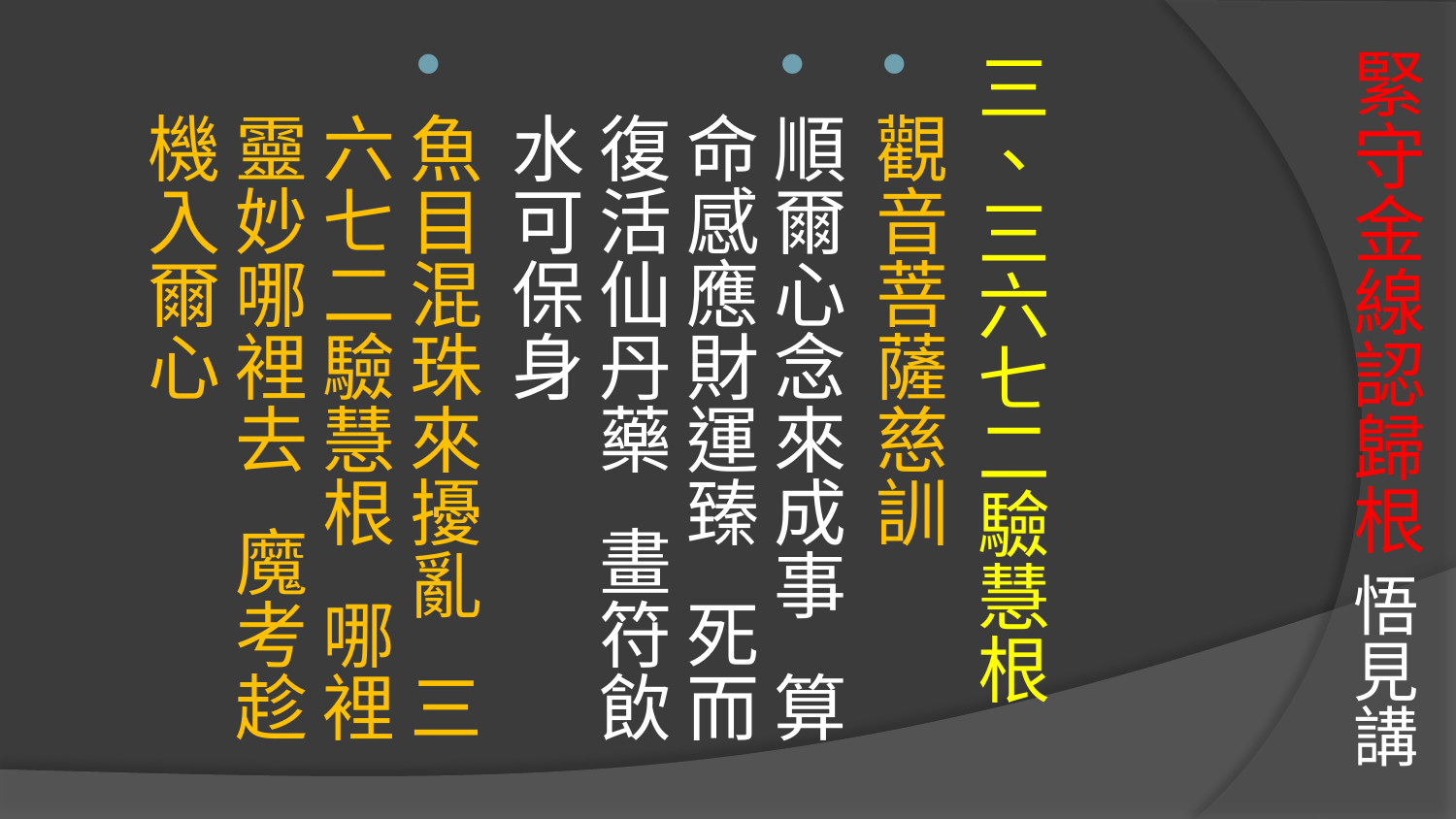

# 緊守金線認歸根 悟見講
三、三六七二驗慧根
觀音菩薩慈訓
順爾心念來成事   算命感應財運臻   死而復活仙丹藥   畫符飲水可保身
魚目混珠來擾亂   三六七二驗慧根   哪裡靈妙哪裡去   魔考趁機入爾心